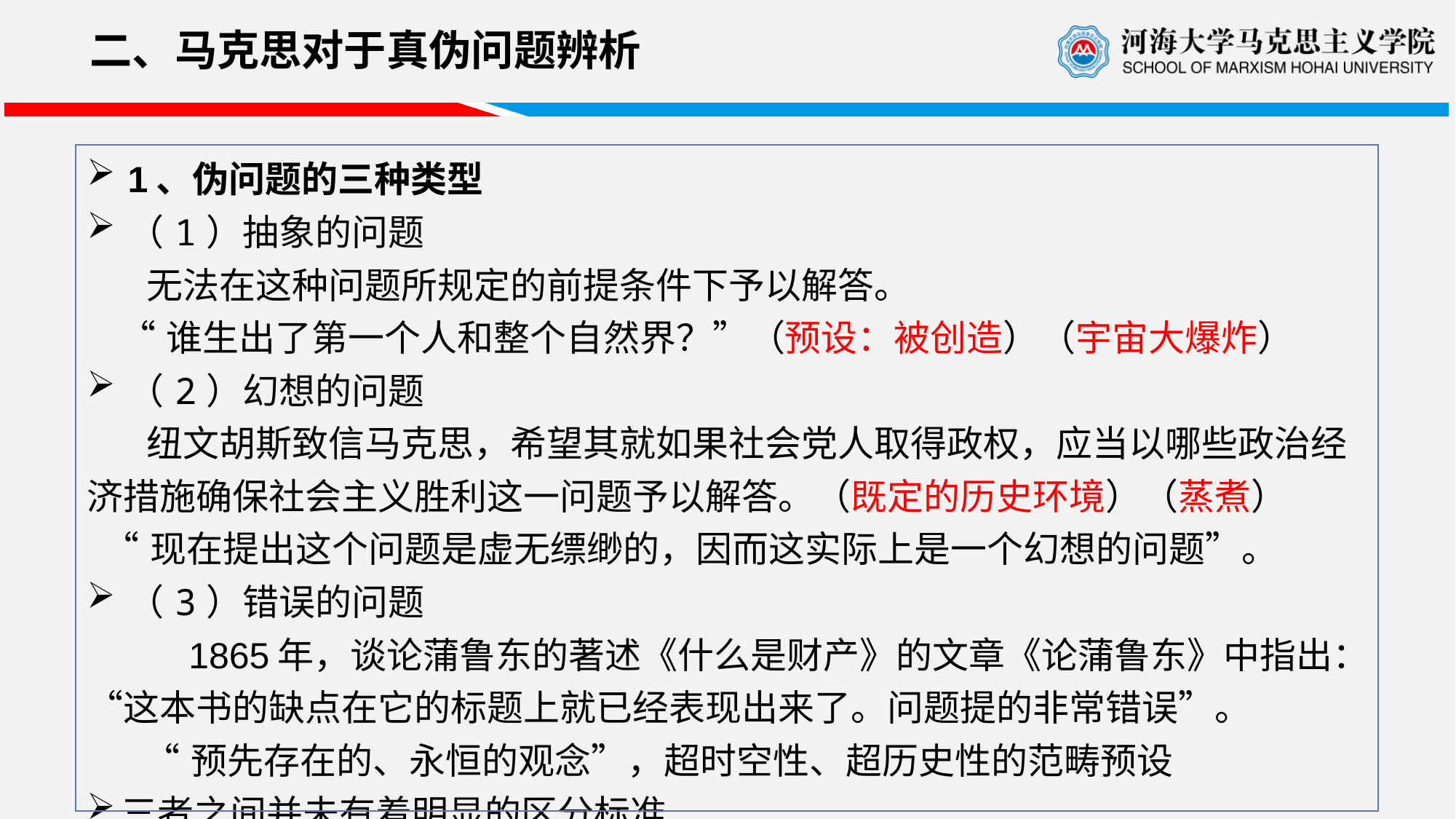

二、马克思对于真伪问题辨析
| 1、伪问题的三种类型 （1）抽象的问题 无法在这种问题所规定的前提条件下予以解答。 “谁生出了第一个人和整个自然界？”（预设：被创造）（宇宙大爆炸） （2）幻想的问题 纽文胡斯致信马克思，希望其就如果社会党人取得政权，应当以哪些政治经济措施确保社会主义胜利这一问题予以解答。（既定的历史环境）（蒸煮） “现在提出这个问题是虚无缥缈的，因而这实际上是一个幻想的问题”。 （3）错误的问题 1865年，谈论蒲鲁东的著述《什么是财产》的文章《论蒲鲁东》中指出：“这本书的缺点在它的标题上就已经表现出来了。问题提的非常错误”。 “预先存在的、永恒的观念”，超时空性、超历史性的范畴预设 三者之间并未有着明显的区分标准 抽象的问题中也可能包含着错误的与幻想的因素，错误的问题也可能是抽象的和幻想的。 |
| --- |